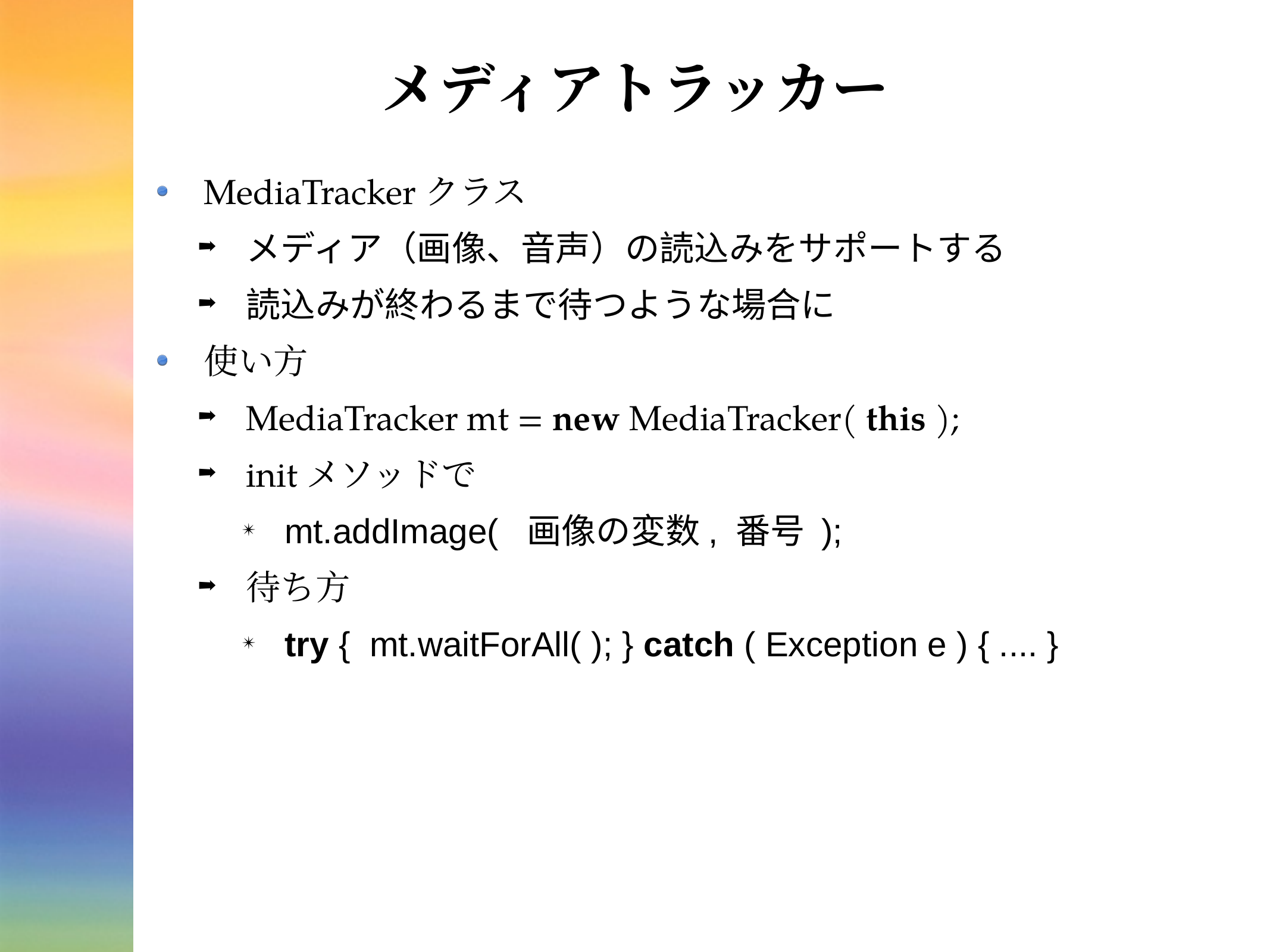

# メディアトラッカー
MediaTrackerクラス
メディア（画像、音声）の読込みをサポートする
読込みが終わるまで待つような場合に
使い方
MediaTracker mt = new MediaTracker( this );
initメソッドで
mt.addImage(  画像の変数, 番号 );
待ち方
try {  mt.waitForAll( ); } catch ( Exception e ) { .... }